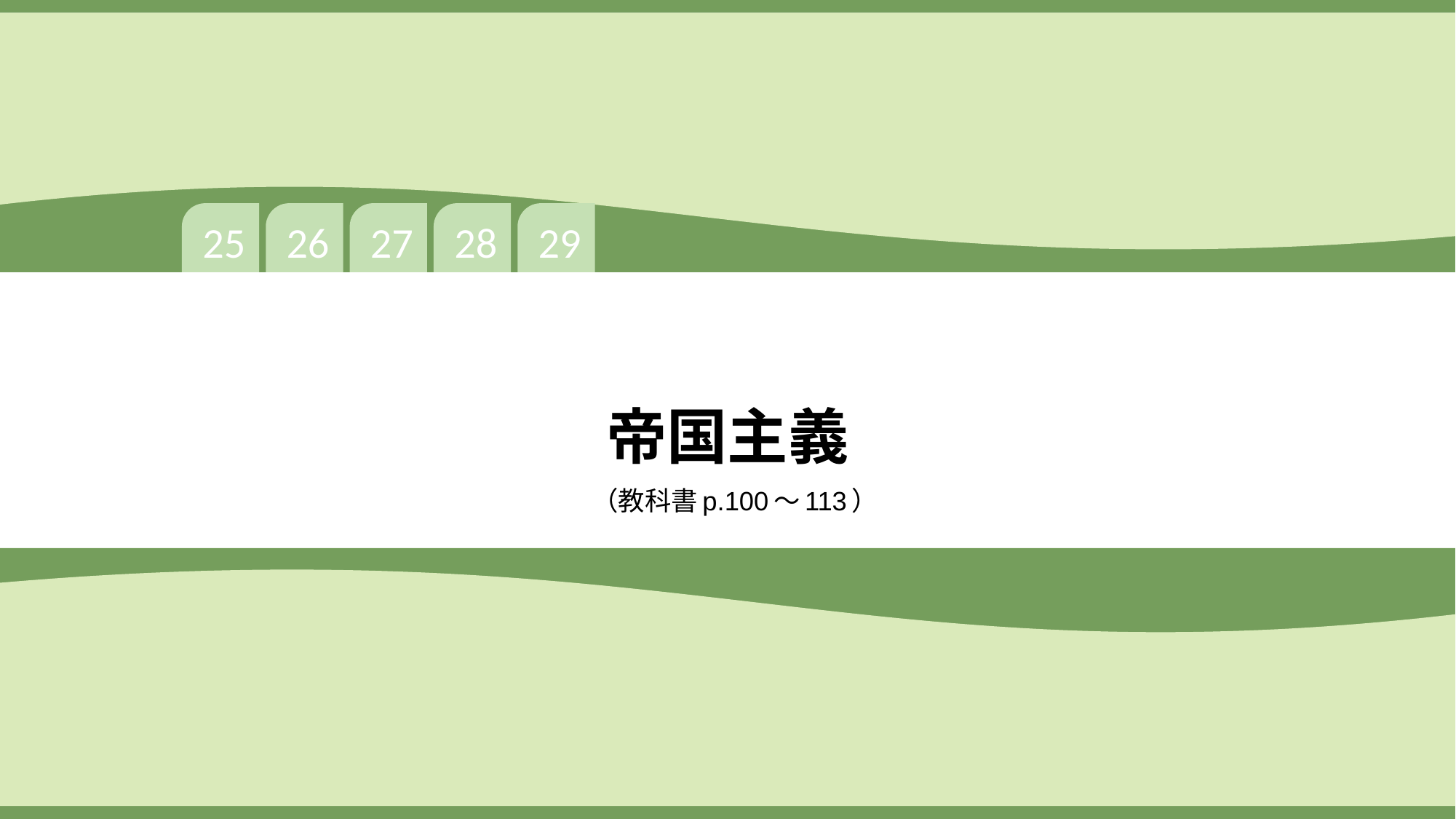

25
26
27
28
29
# 帝国主義
（教科書p.100～113）